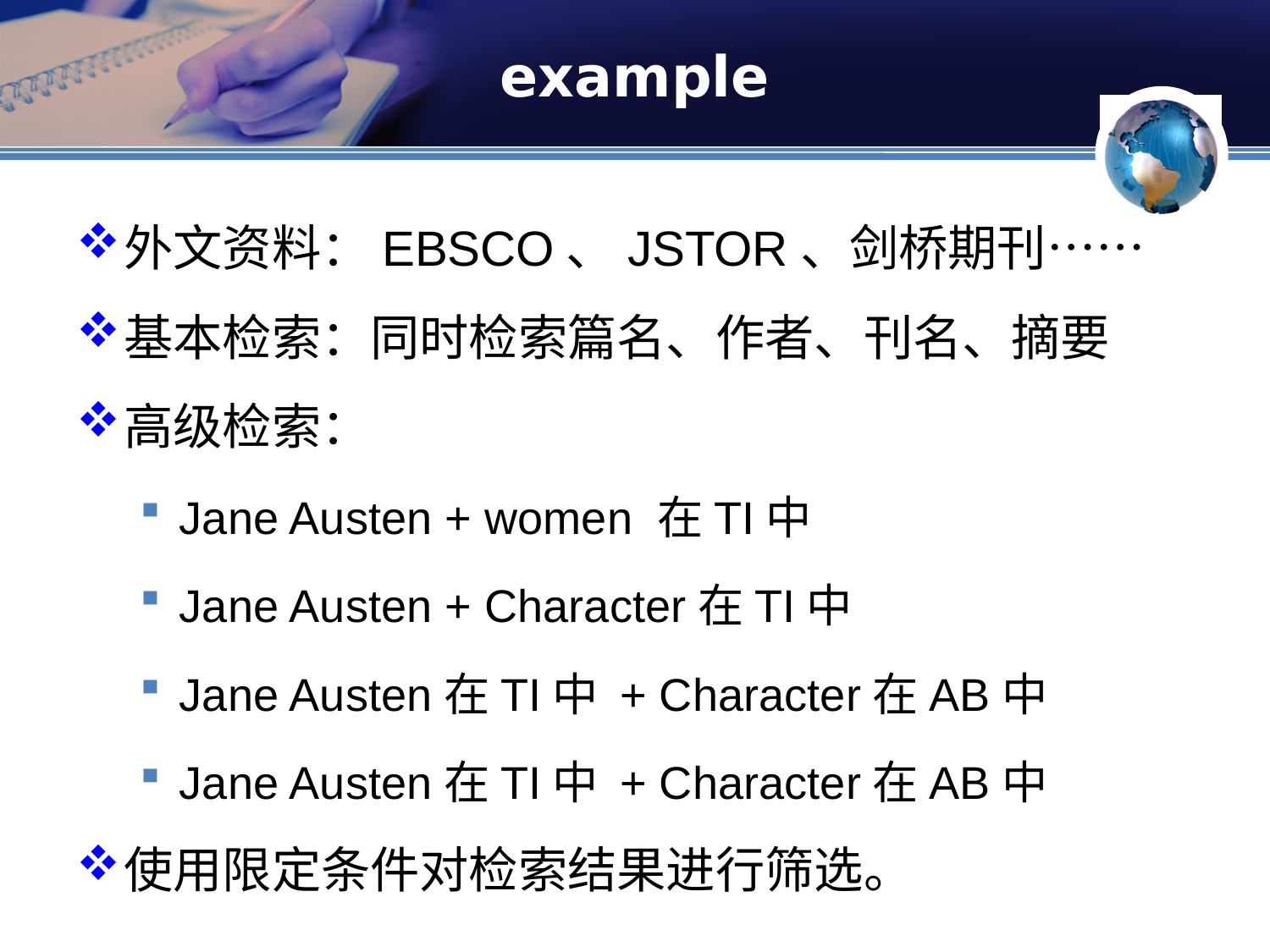

# example
外文资料：EBSCO、JSTOR、剑桥期刊……
基本检索：同时检索篇名、作者、刊名、摘要
高级检索：
Jane Austen + women 在TI中
Jane Austen + Character在TI中
Jane Austen在TI中 + Character在AB中
Jane Austen在TI中 + Character在AB中
使用限定条件对检索结果进行筛选。